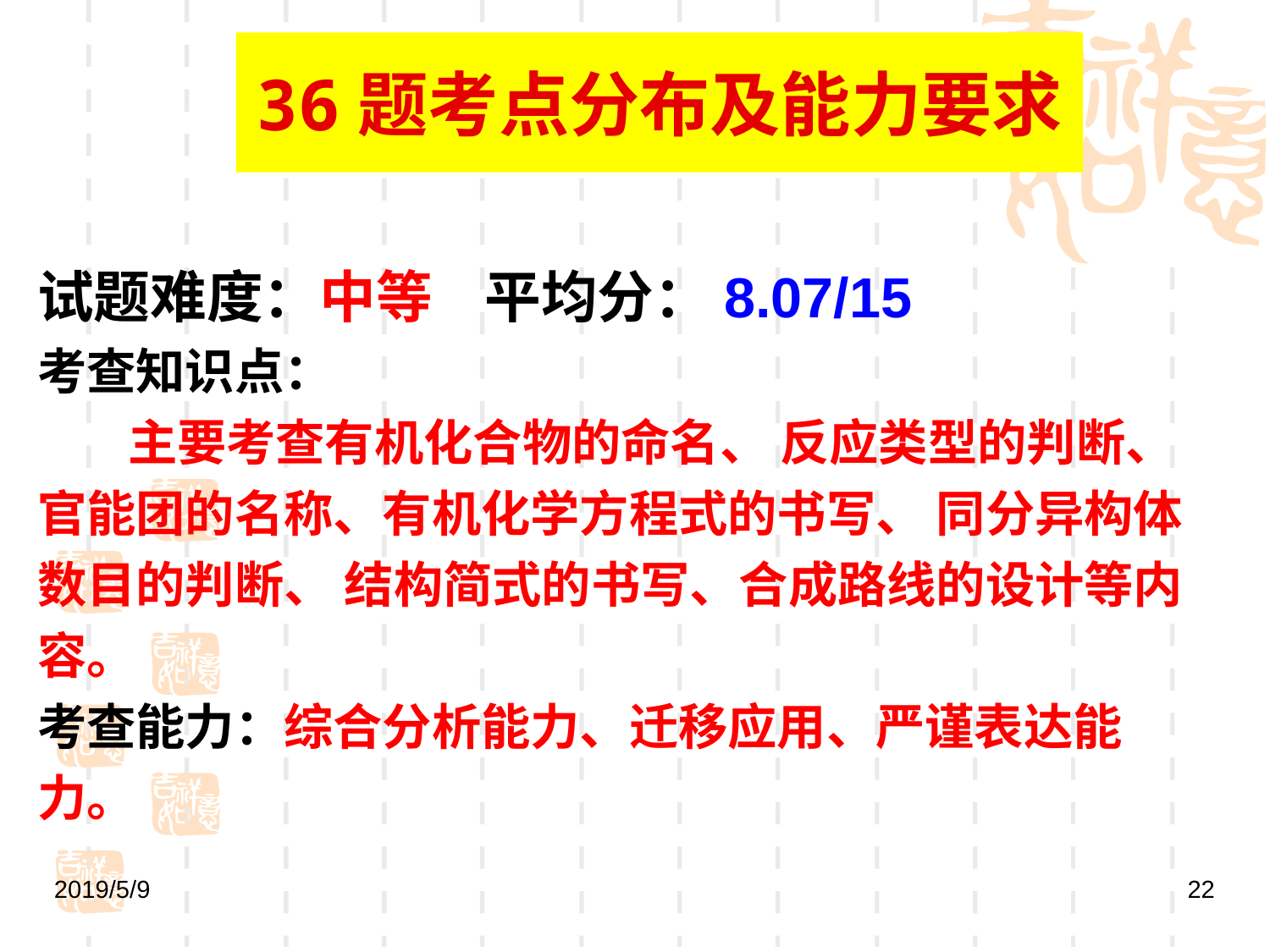

# 36题考点分布及能力要求
试题难度：中等    平均分：8.07/15
考查知识点：
       主要考查有机化合物的命名、 反应类型的判断、 官能团的名称、有机化学方程式的书写、 同分异构体数目的判断、 结构简式的书写、合成路线的设计等内容。
考查能力：综合分析能力、迁移应用、严谨表达能力。
2019/5/9
22